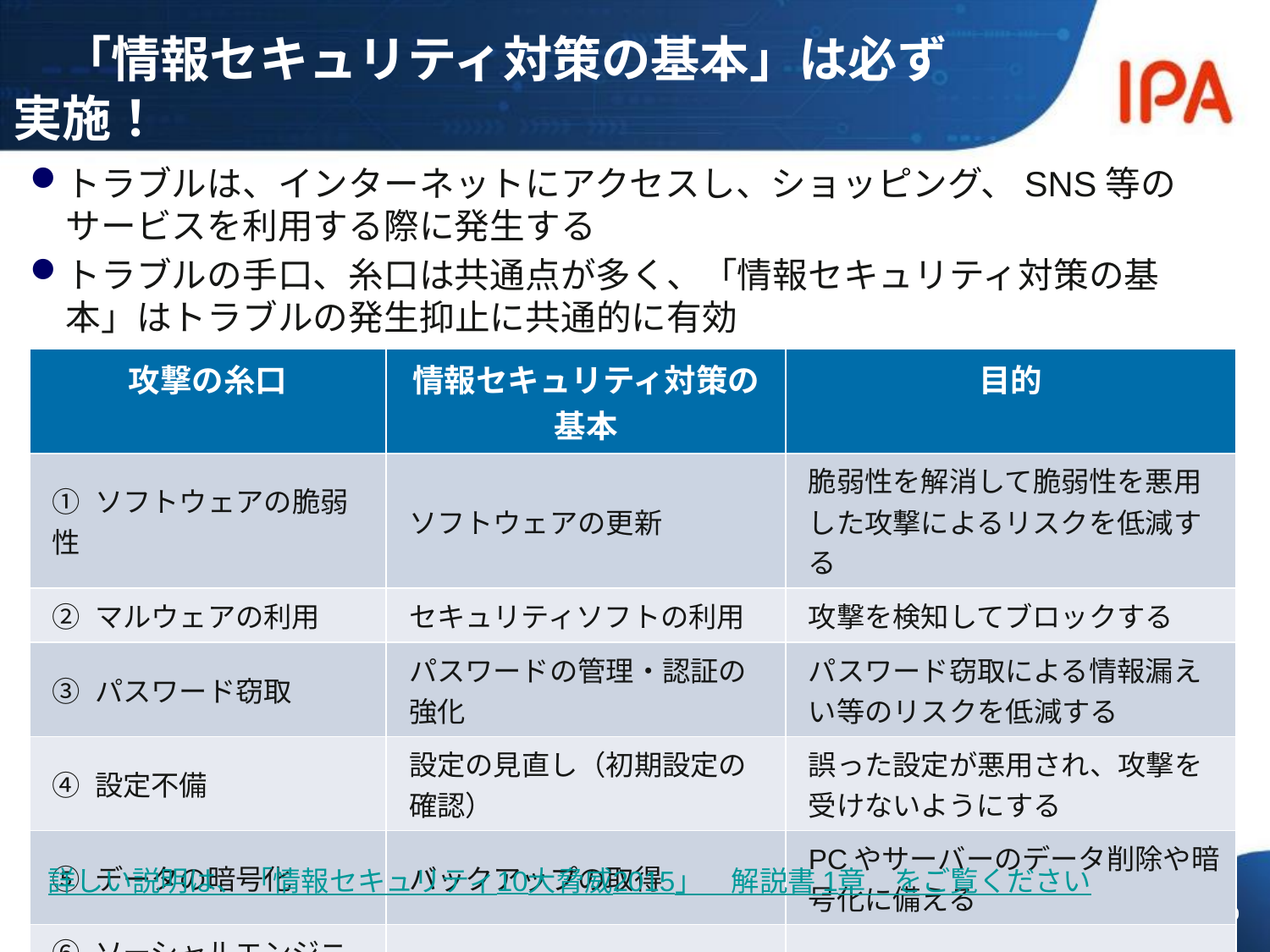

# 「情報セキュリティ対策の基本」は必ず実施！
トラブルは、インターネットにアクセスし、ショッピング、SNS等のサービスを利用する際に発生する
トラブルの手口、糸口は共通点が多く、「情報セキュリティ対策の基本」はトラブルの発生抑止に共通的に有効
| 攻撃の糸口 | 情報セキュリティ対策の基本 | 目的 |
| --- | --- | --- |
| ① ソフトウェアの脆弱性 | ソフトウェアの更新 | 脆弱性を解消して脆弱性を悪用した攻撃によるリスクを低減する |
| ② マルウェアの利用 | セキュリティソフトの利用 | 攻撃を検知してブロックする |
| ③ パスワード窃取 | パスワードの管理・認証の強化 | パスワード窃取による情報漏えい等のリスクを低減する |
| ④ 設定不備 | 設定の見直し（初期設定の確認） | 誤った設定が悪用され、攻撃を受けないようにする |
| ⑤ データの暗号化 | バックアップの取得 | PCやサーバーのデータ削除や暗号化に備える |
| ⑥ ソーシャルエンジニアリング （罠にはめる） | 脅威・手口を知る | 手口から重要視するべき対策を理解する |
詳しい説明は、「情報セキュリティ10大脅威2015」　解説書 1章　をご覧ください
30